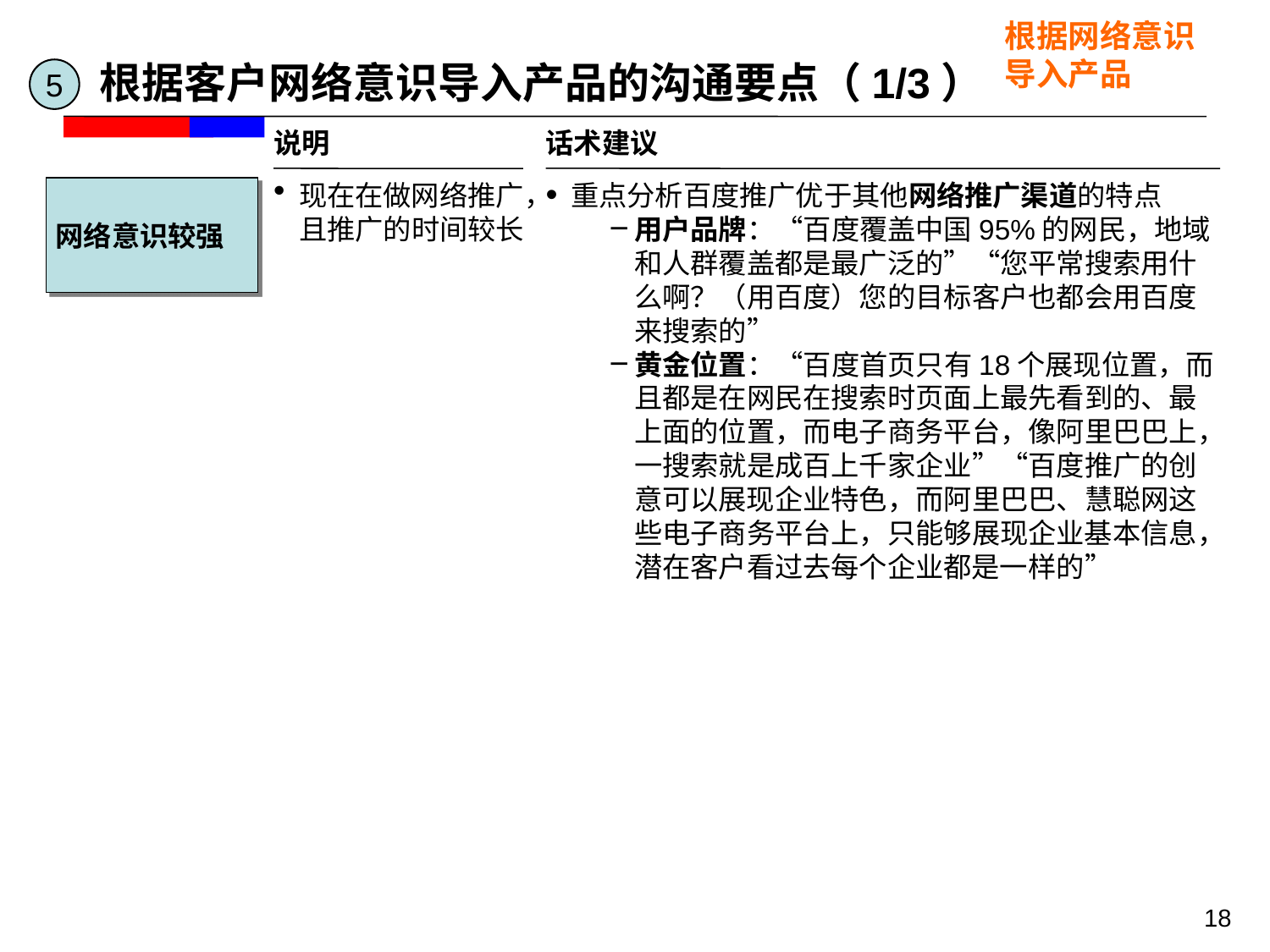

根据网络意识导入产品
    根据客户网络意识导入产品的沟通要点（1/3）
5
说明
话术建议

网络意识较强
现在在做网络推广，且推广的时间较长
重点分析百度推广优于其他网络推广渠道的特点
用户品牌：“百度覆盖中国95%的网民，地域和人群覆盖都是最广泛的”“您平常搜索用什么啊？（用百度）您的目标客户也都会用百度来搜索的”
黄金位置：“百度首页只有18个展现位置，而且都是在网民在搜索时页面上最先看到的、最上面的位置，而电子商务平台，像阿里巴巴上，一搜索就是成百上千家企业”“百度推广的创意可以展现企业特色，而阿里巴巴、慧聪网这些电子商务平台上，只能够展现企业基本信息，潜在客户看过去每个企业都是一样的”

18